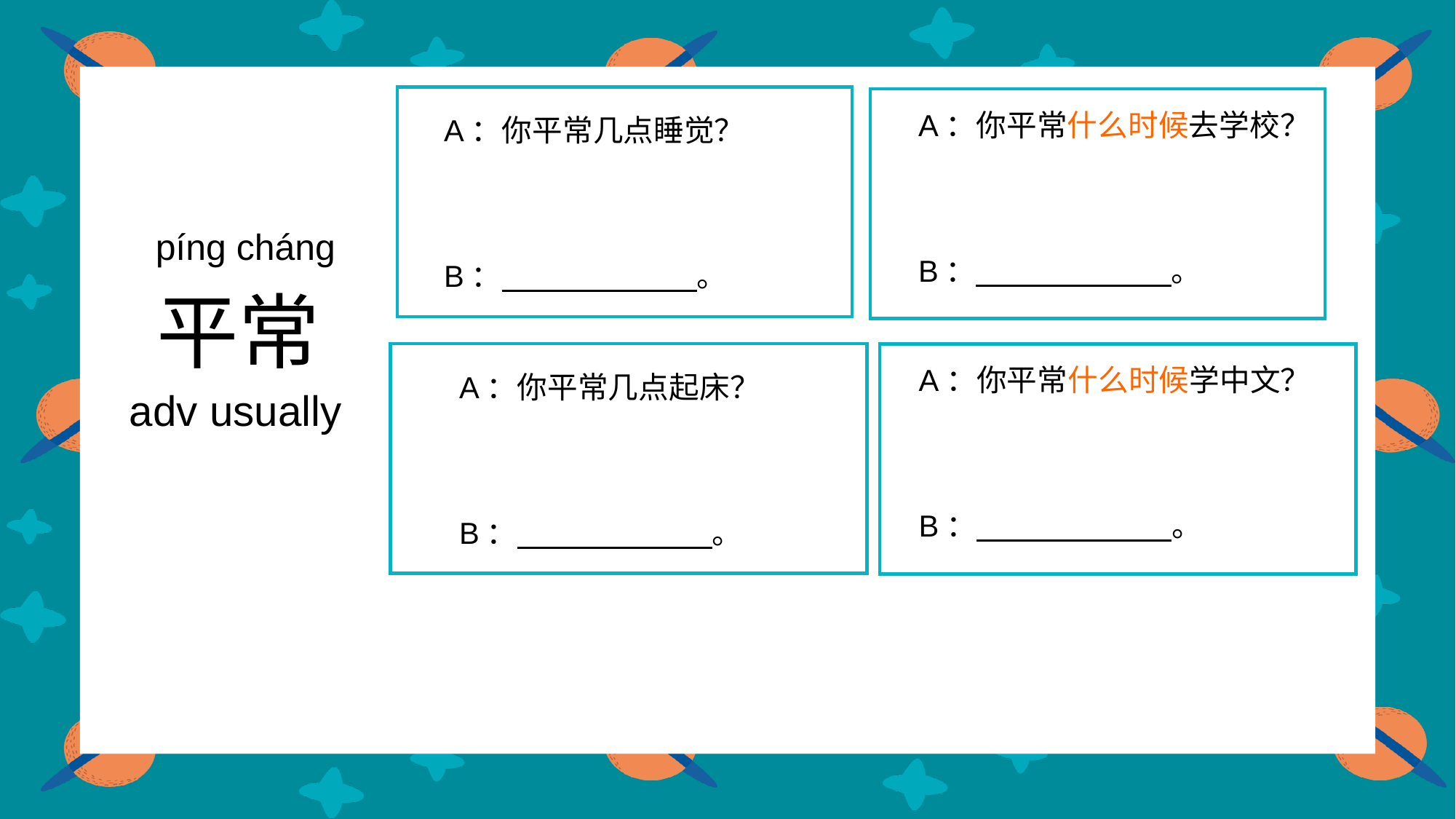

A：你平常什么时候去学校？

B：                             。

A：你平常几点睡觉？

B：                             。
píng cháng
平常

A：你平常什么时候学中文？

B：                             。

A：你平常几点起床？

B：                             。

adv usually